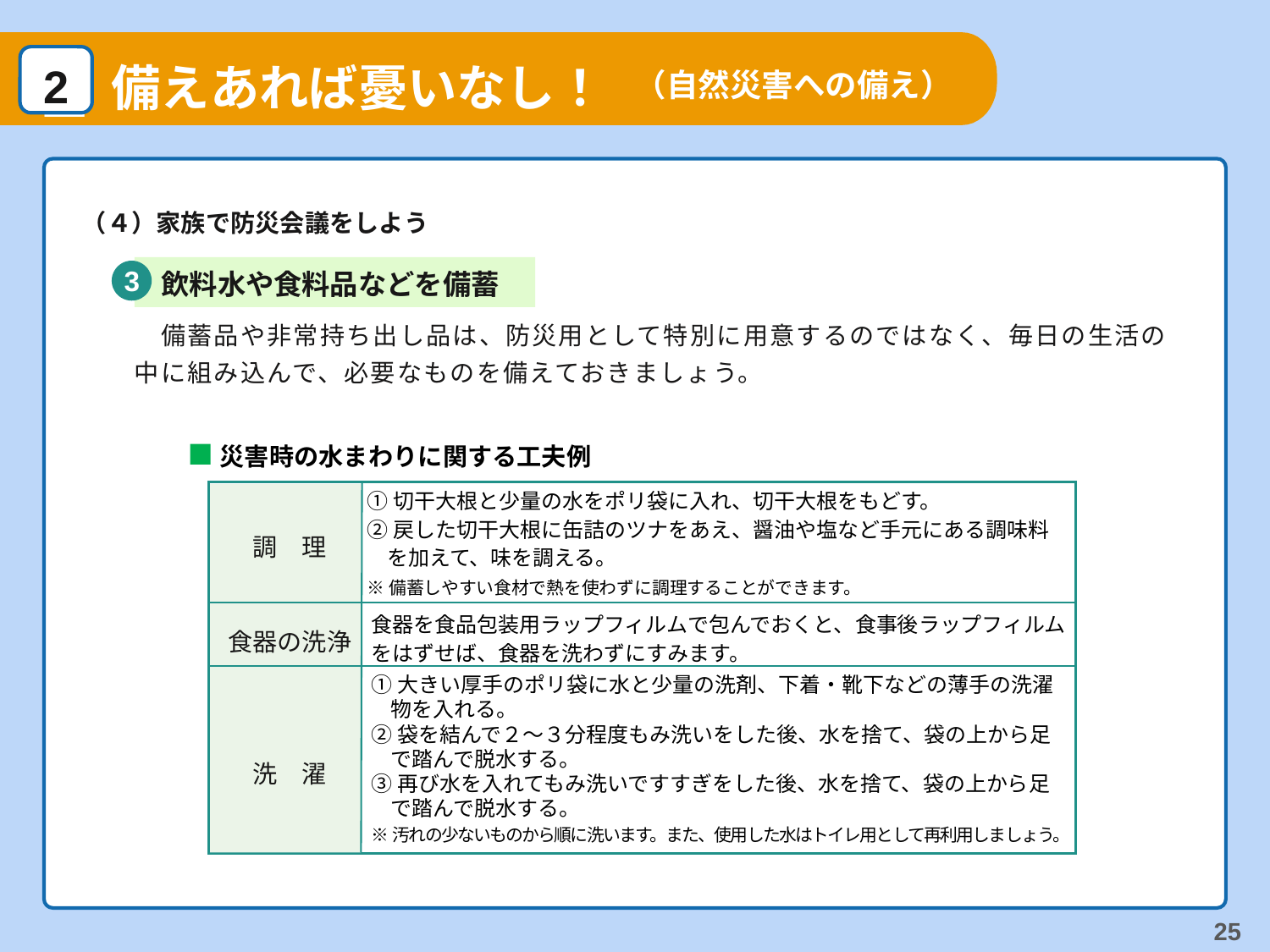

１
2
備えあれば憂いなし！
（自然災害への備え）

（４）家族で防災会議をしよう

3
飲料水や食料品などを備蓄

　備蓄品や非常持ち出し品は、防災用として特別に用意するのではなく、毎日の生活の中に組み込んで、必要なものを備えておきましょう。
災害時の水まわりに関する工夫例

①切干大根と少量の水をポリ袋に入れ、切干大根をもどす。
②戻した切干大根に缶詰のツナをあえ、醤油や塩など手元にある調味料を加えて、味を調える。
※備蓄しやすい食材で熱を使わずに調理することができます。
調　理
食器を食品包装用ラップフィルムで包んでおくと、食事後ラップフィルムをはずせば、食器を洗わずにすみます。
食器の洗浄
①大きい厚手のポリ袋に水と少量の洗剤、下着・靴下などの薄手の洗濯物を入れる。
②袋を結んで２～３分程度もみ洗いをした後、水を捨て、袋の上から足で踏んで脱水する。
③再び水を入れてもみ洗いですすぎをした後、水を捨て、袋の上から足で踏んで脱水する。
※汚れの少ないものから順に洗います。また、使用した水はトイレ用として再利用しましょう。
洗　濯